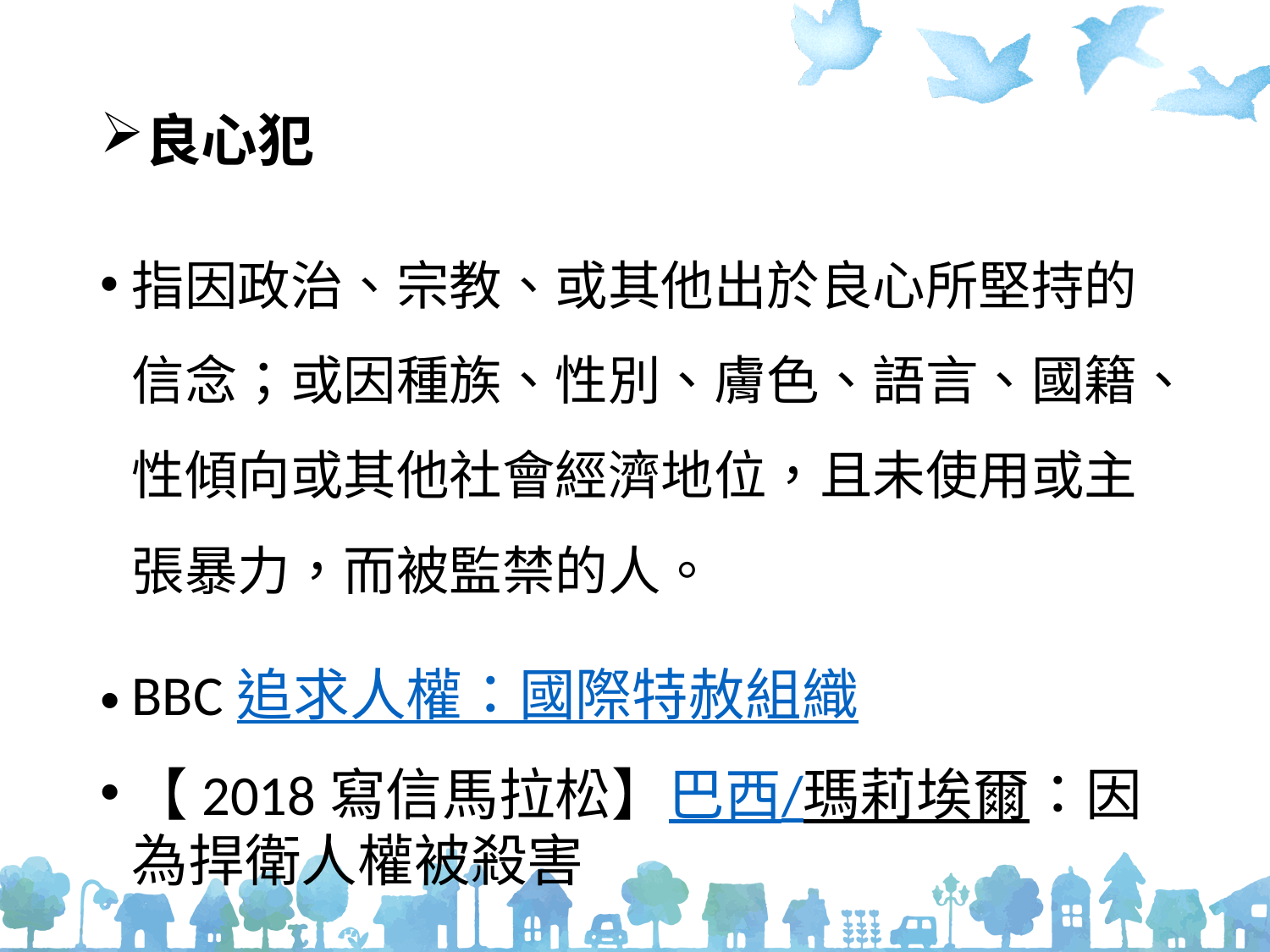

# 良心犯
指因政治、宗教、或其他出於良心所堅持的信念；或因種族、性別、膚色、語言、國籍、性傾向或其他社會經濟地位，且未使用或主張暴力，而被監禁的人。
BBC追求人權：國際特赦組織
【2018寫信馬拉松】巴西/瑪莉埃爾：因為捍衛人權被殺害